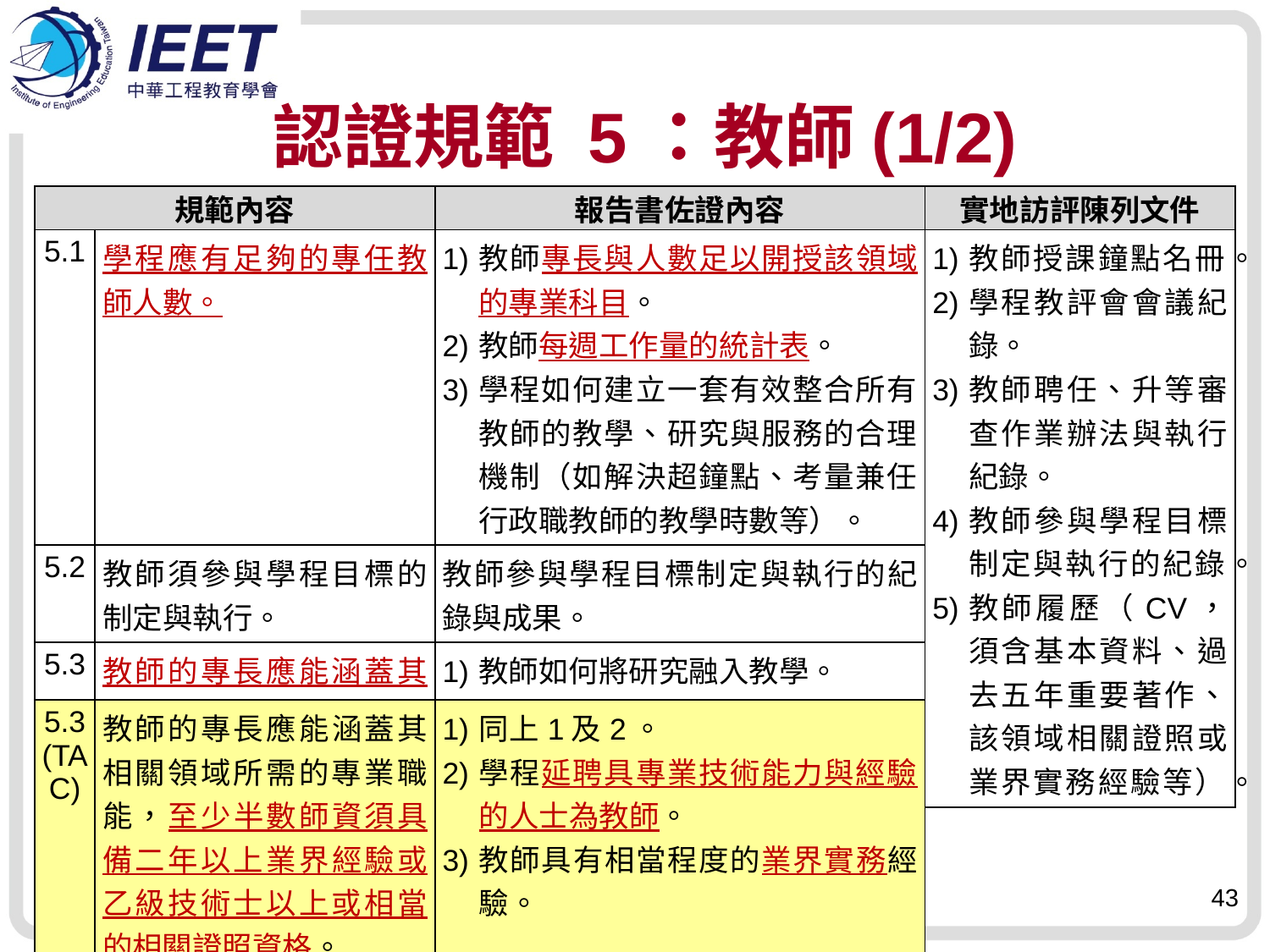

# 認證規範 5：教師(1/2)
| 規範內容 |  | 報告書佐證內容 | 實地訪評陳列文件 |
| --- | --- | --- | --- |
| 5.1 | 學程應有足夠的專任教師人數。 | 教師專長與人數足以開授該領域的專業科目。 教師每週工作量的統計表。 學程如何建立一套有效整合所有教師的教學、研究與服務的合理機制（如解決超鐘點、考量兼任行政職教師的教學時數等）。 | 教師授課鐘點名冊。 學程教評會會議紀錄。 教師聘任、升等審查作業辦法與執行紀錄。 教師參與學程目標制定與執行的紀錄。 教師履歷（CV，須含基本資料、過去五年重要著作、該領域相關證照或業界實務經驗等）。 |
| 5.2 | 教師須參與學程目標的制定與執行。 | 教師參與學程目標制定與執行的紀錄與成果。 |  |
| 5.3 | 教師的專長應能涵蓋其相關領域所需的專業知識。 | 教師如何將研究融入教學。 教師展現適當領域專長或具有該領域的相關證照。 |  |
| 5.3 (TAC) | 教師的專長應能涵蓋其相關領域所需的專業職能，至少半數師資須具備二年以上業界經驗或乙級技術士以上或相當的相關證照資格。 | 同上1及2。 學程延聘具專業技術能力與經驗的人士為教師。 教師具有相當程度的業界實務經驗。 |
| --- | --- | --- |
43